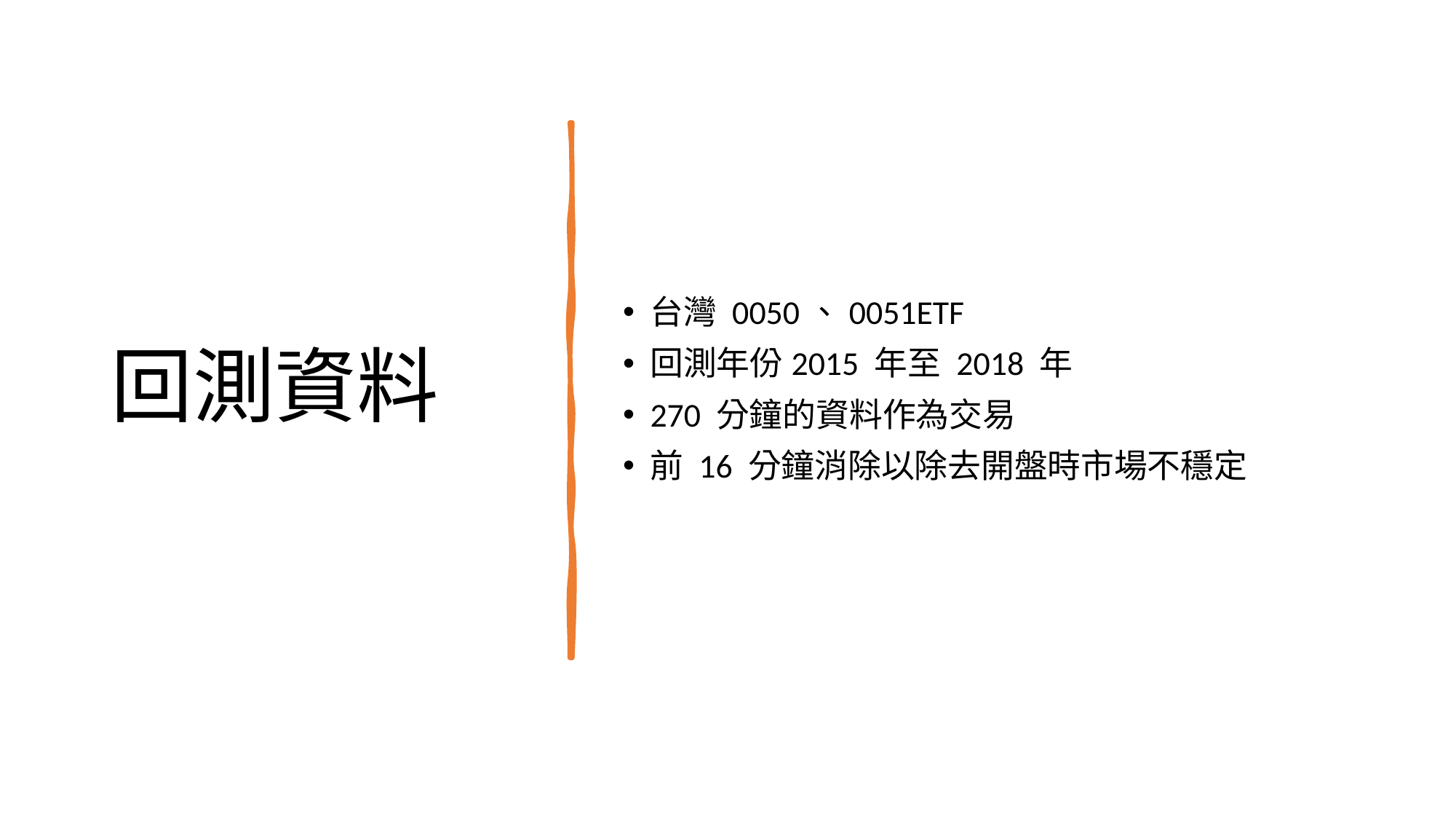

# 回測資料
台灣 0050、0051ETF
回測年份2015 年至 2018 年
270 分鐘的資料作為交易
前 16 分鐘消除以除去開盤時市場不穩定